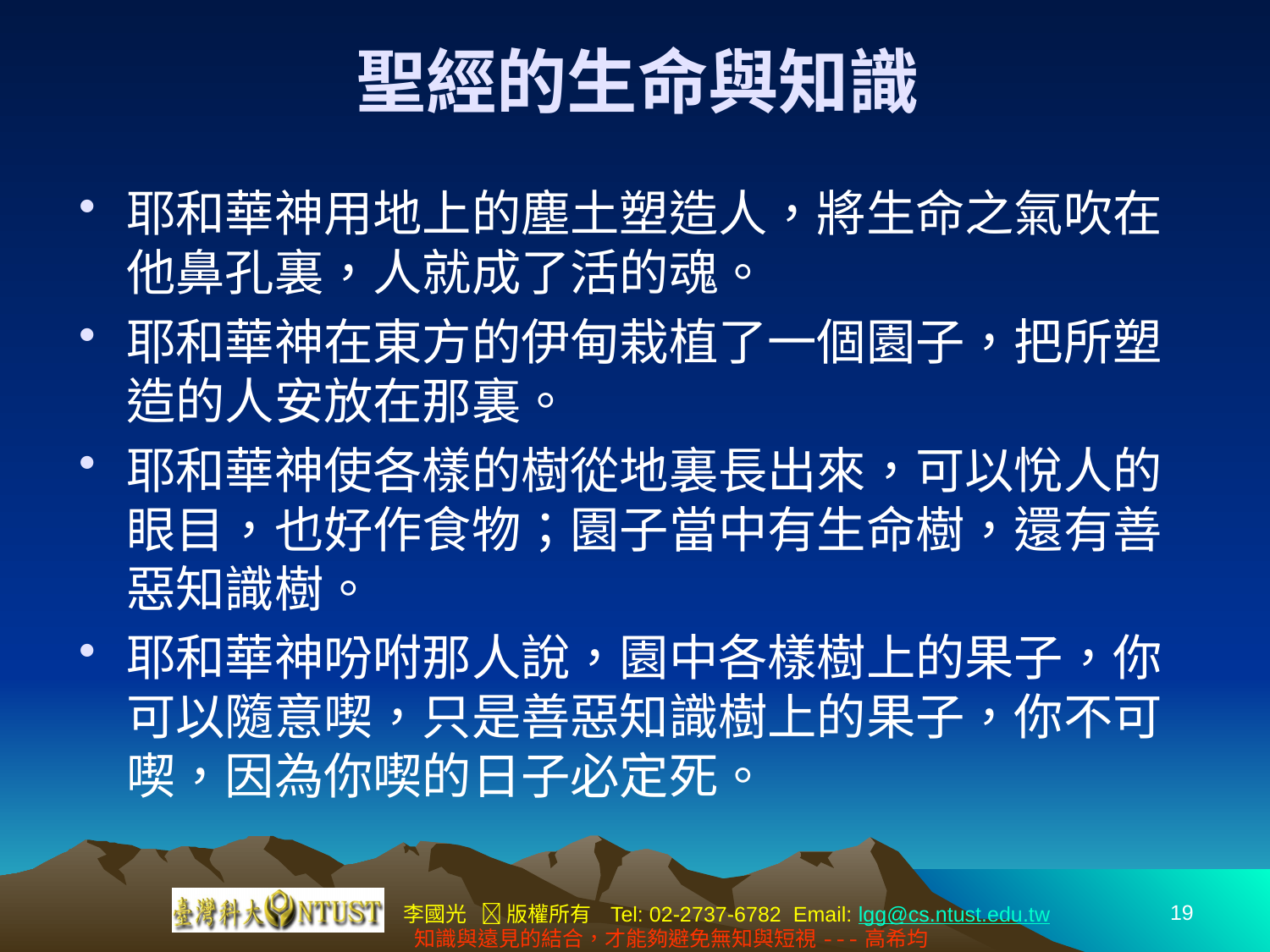

# 聖經的生命與知識
耶和華神用地上的塵土塑造人，將生命之氣吹在他鼻孔裏，人就成了活的魂。
耶和華神在東方的伊甸栽植了一個園子，把所塑造的人安放在那裏。
耶和華神使各樣的樹從地裏長出來，可以悅人的眼目，也好作食物；園子當中有生命樹，還有善惡知識樹。
耶和華神吩咐那人說，園中各樣樹上的果子，你可以隨意喫，只是善惡知識樹上的果子，你不可喫，因為你喫的日子必定死。
19